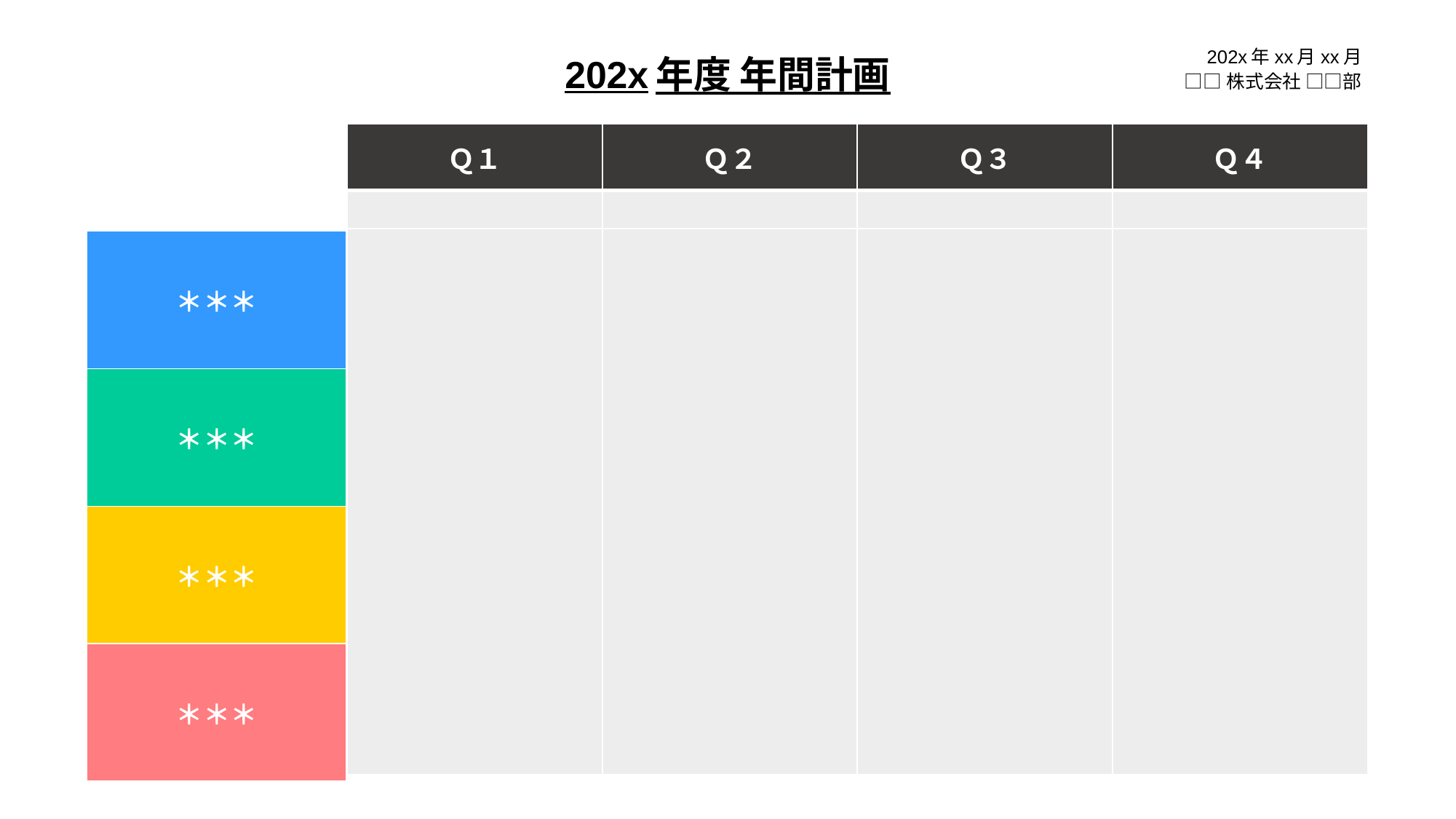

202x年xx月xx月
 □□株式会社 □□部
202x年度 年間計画
| Ｑ１ | Ｑ２ | Ｑ３ | Ｑ４ |
| --- | --- | --- | --- |
|  |  |  |  |
|  |  |  |  |
| ＊＊＊ |
| --- |
| ＊＊＊ |
| ＊＊＊ |
| ＊＊＊ |